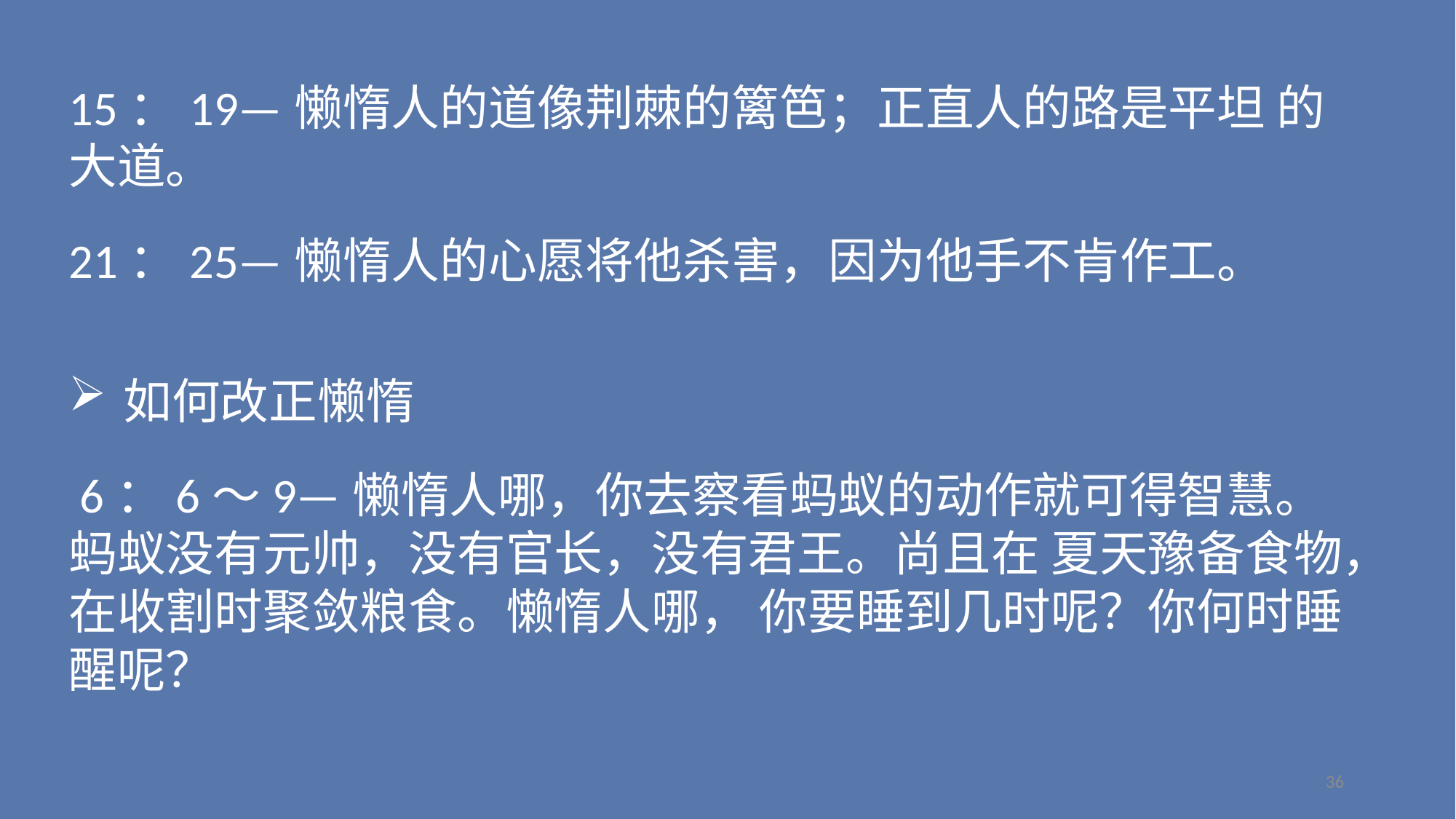

15：19—懒惰人的道像荆棘的篱笆；正直人的路是平坦 的大道。
21：25—懒惰人的心愿将他杀害，因为他手不肯作工。
如何改正懒惰
 6：6～9—懒惰人哪，你去察看蚂蚁的动作就可得智慧。蚂蚁没有元帅，没有官长，没有君王。尚且在 夏天豫备食物，在收割时聚敛粮食。懒惰人哪， 你要睡到几时呢？你何时睡醒呢？
36